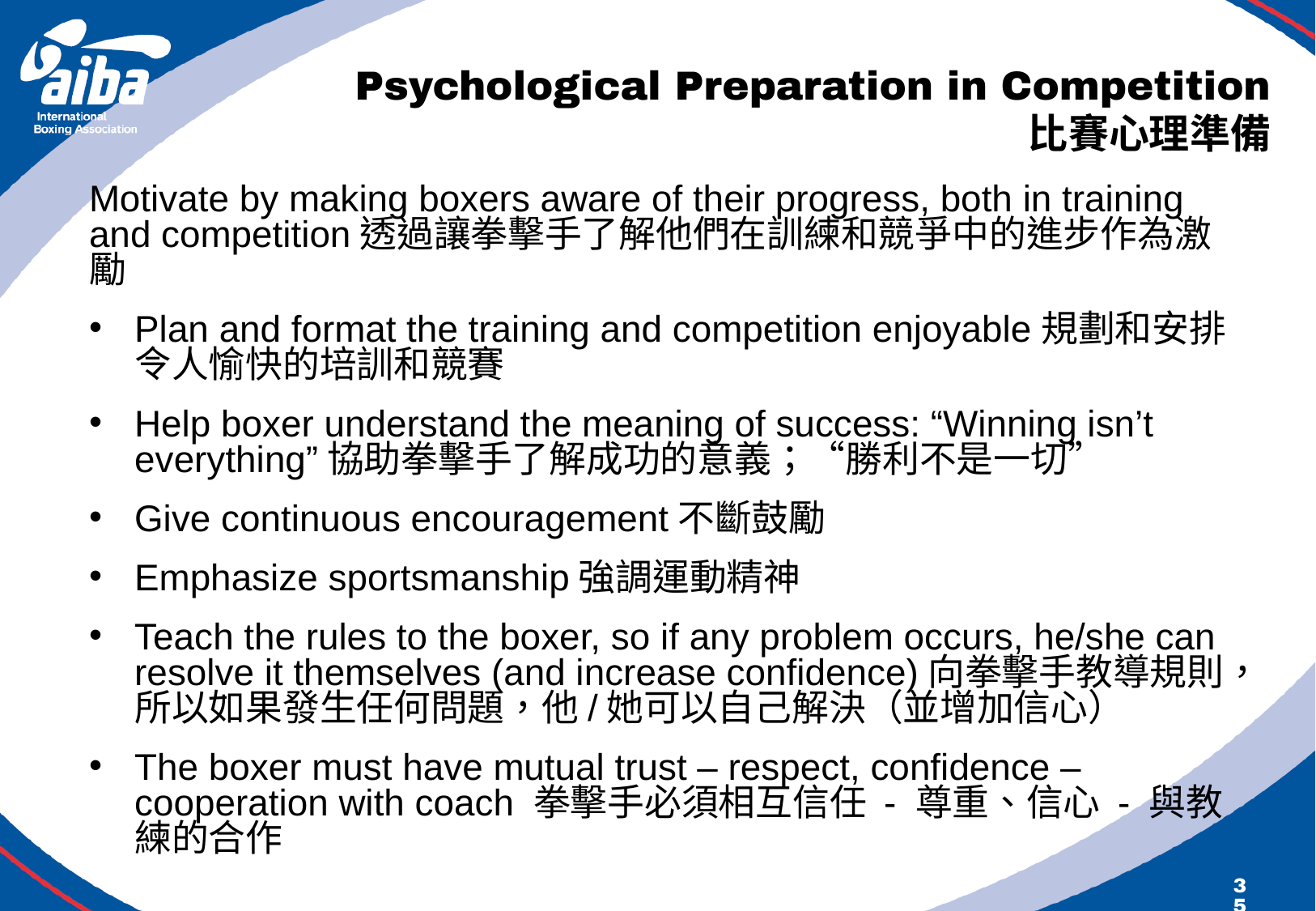

# Psychological Preparation in Competition 比賽心理準備
Motivate by making boxers aware of their progress, both in training and competition透過讓拳擊手了解他們在訓練和競爭中的進步作為激勵
Plan and format the training and competition enjoyable規劃和安排令人愉快的培訓和競賽
Help boxer understand the meaning of success: “Winning isn’t everything”協助拳擊手了解成功的意義；“勝利不是一切”
Give continuous encouragement不斷鼓勵
Emphasize sportsmanship強調運動精神
Teach the rules to the boxer, so if any problem occurs, he/she can resolve it themselves (and increase confidence)向拳擊手教導規則，所以如果發生任何問題，他/她可以自己解決（並增加信心）
The boxer must have mutual trust – respect, confidence – cooperation with coach 拳擊手必須相互信任 - 尊重、信心 - 與教練的合作
356